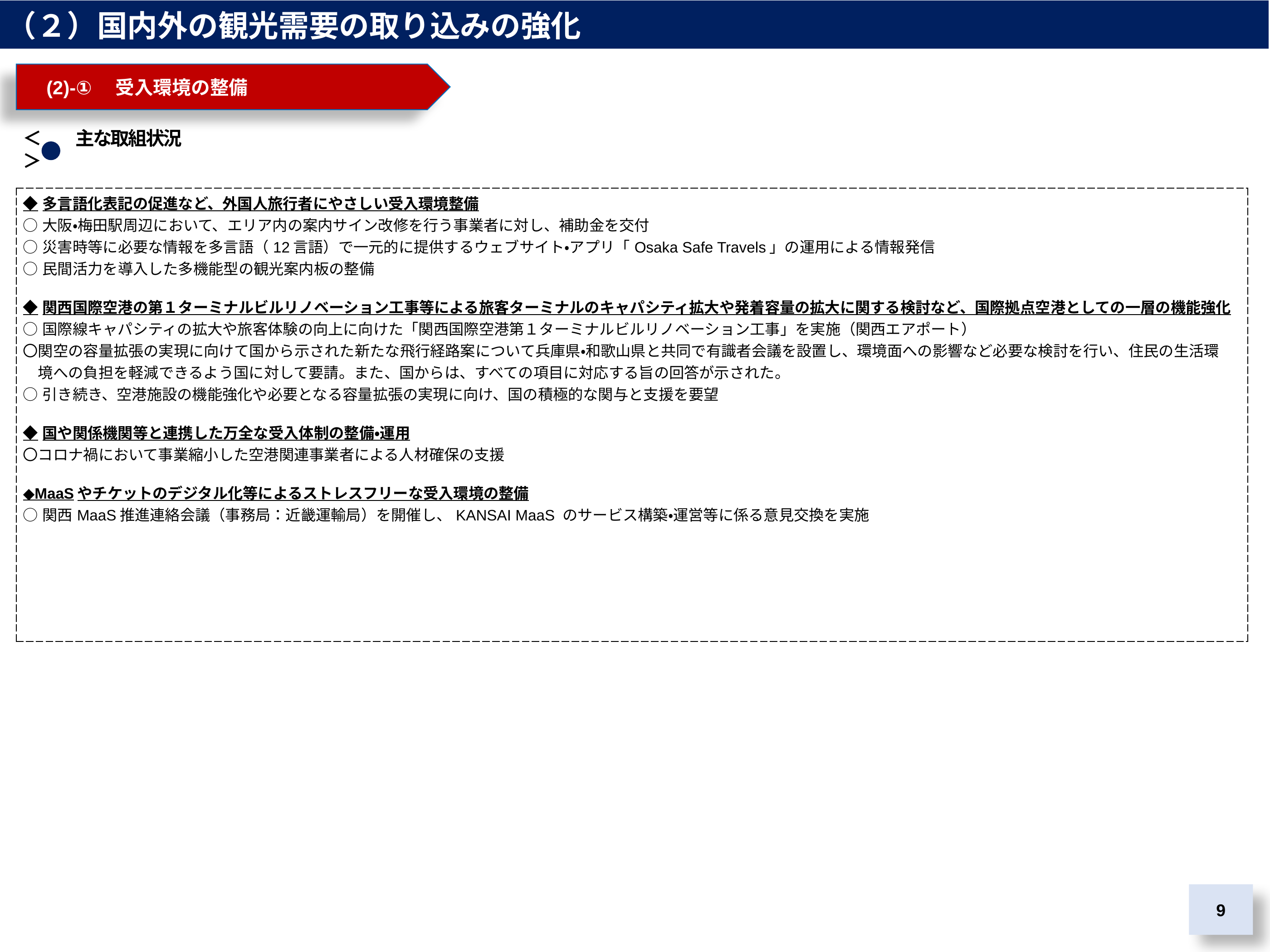

（２）国内外の観光需要の取り込みの強化
　(2)-①　受入環境の整備
＜　　主な取組状況＞

| ◆多言語化表記の促進など、外国人旅行者にやさしい受入環境整備 ○大阪・梅田駅周辺において、エリア内の案内サイン改修を行う事業者に対し、補助金を交付 ○災害時等に必要な情報を多言語（12言語）で一元的に提供するウェブサイト・アプリ「Osaka Safe Travels」の運用による情報発信 ○民間活力を導入した多機能型の観光案内板の整備 ◆関西国際空港の第１ターミナルビルリノベーション工事等による旅客ターミナルのキャパシティ拡大や発着容量の拡大に関する検討など、国際拠点空港としての一層の機能強化 ○国際線キャパシティの拡大や旅客体験の向上に向けた「関西国際空港第１ターミナルビルリノベーション工事」を実施（関西エアポート） 〇関空の容量拡張の実現に向けて国から示された新たな飛行経路案について兵庫県・和歌山県と共同で有識者会議を設置し、環境面への影響など必要な検討を行い、住民の生活環　 　境への負担を軽減できるよう国に対して要請。また、国からは、すべての項目に対応する旨の回答が示された。 ○引き続き、空港施設の機能強化や必要となる容量拡張の実現に向け、国の積極的な関与と支援を要望 ◆国や関係機関等と連携した万全な受入体制の整備・運用 〇コロナ禍において事業縮小した空港関連事業者による人材確保の支援 ◆MaaSやチケットのデジタル化等によるストレスフリーな受入環境の整備 ○関西MaaS推進連絡会議（事務局：近畿運輸局）を開催し、KANSAI MaaS のサービス構築・運営等に係る意見交換を実施 |
| --- |
9